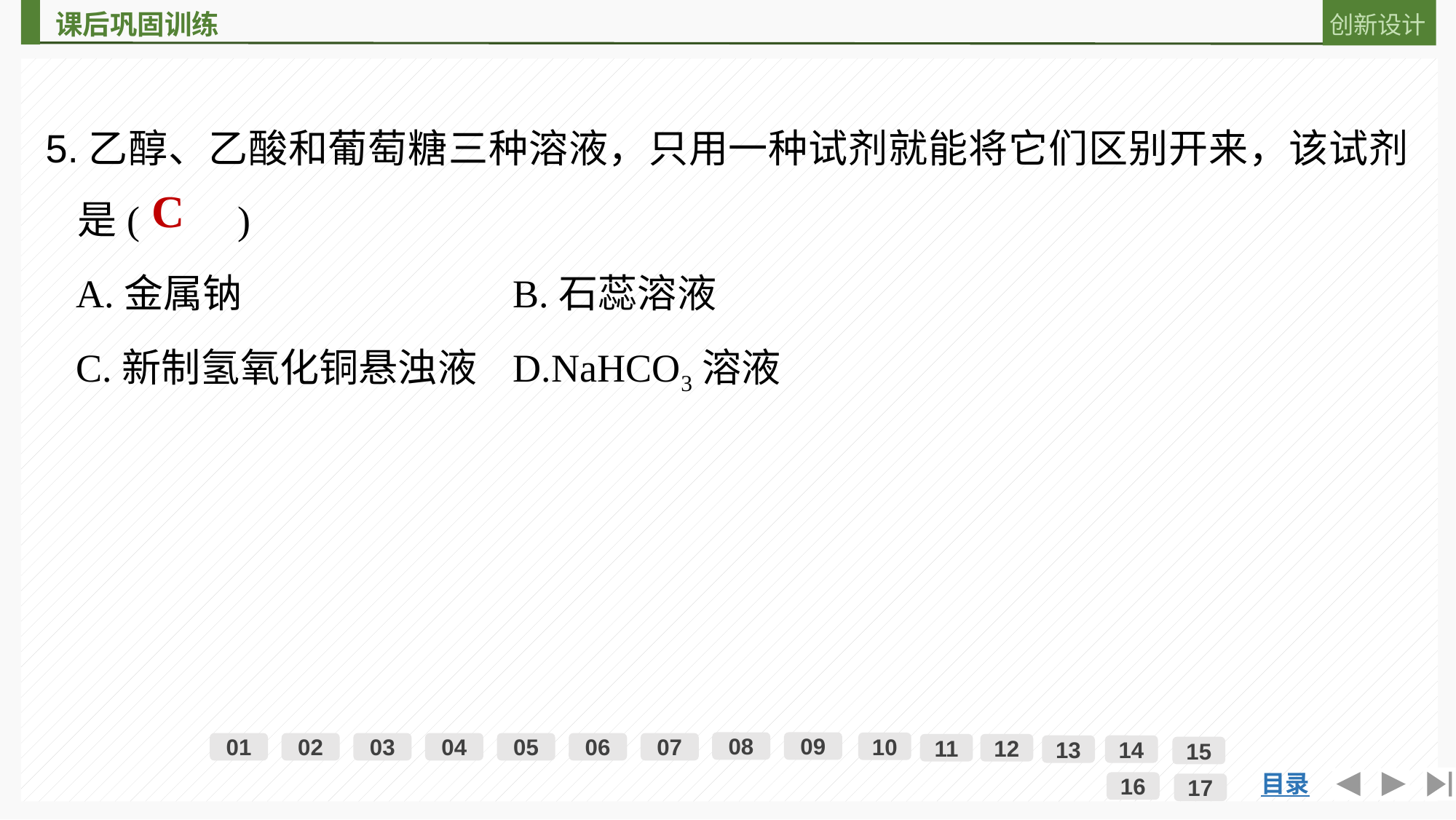

5.乙醇、乙酸和葡萄糖三种溶液，只用一种试剂就能将它们区别开来，该试剂是(　　)
C
A.金属钠  			B.石蕊溶液
C.新制氢氧化铜悬浊液  	D.NaHCO3溶液